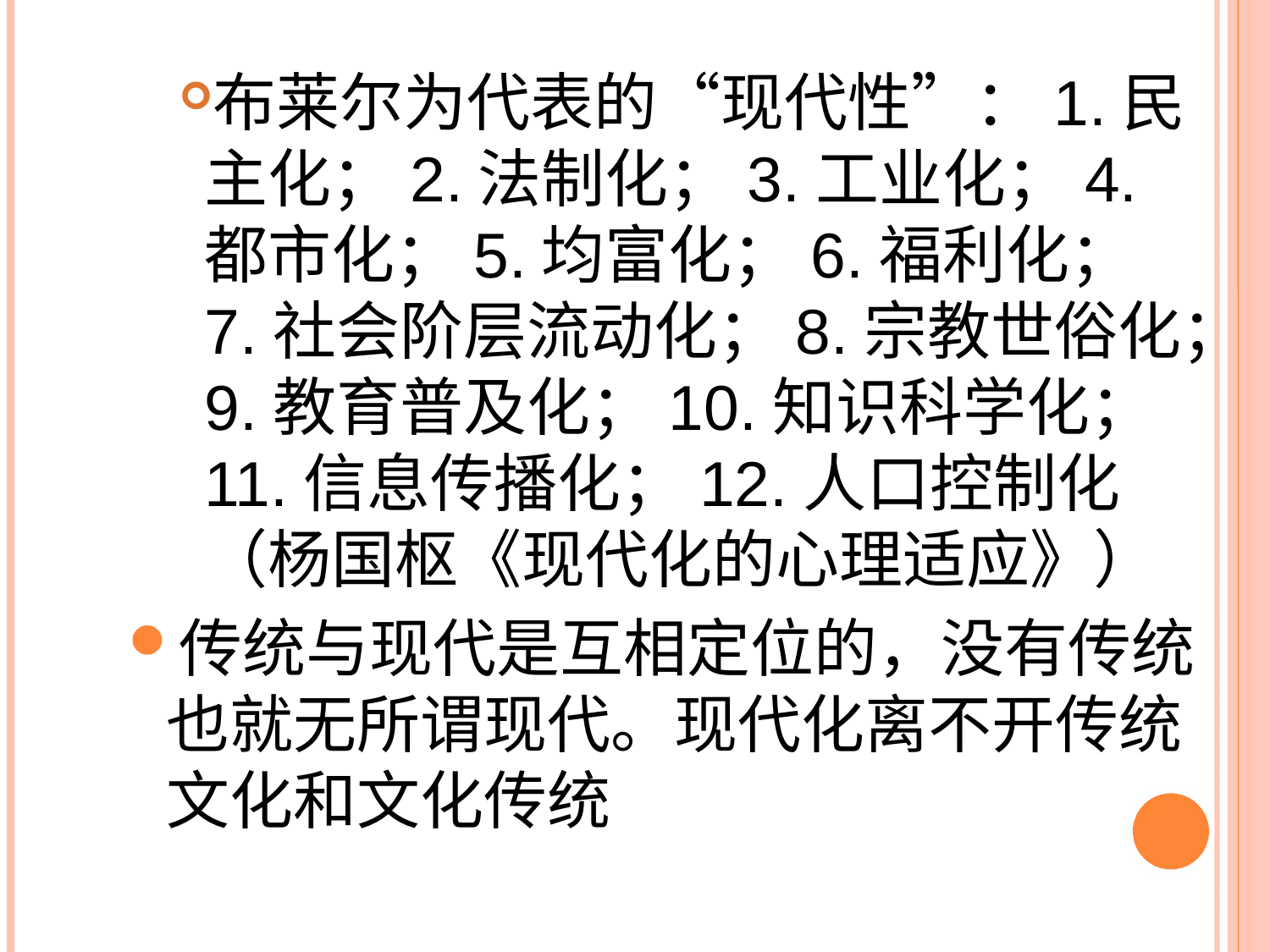

布莱尔为代表的“现代性”：1.民主化；2.法制化；3.工业化；4.都市化；5.均富化；6.福利化；7.社会阶层流动化；8.宗教世俗化；9.教育普及化；10.知识科学化；11.信息传播化；12.人口控制化（杨国枢《现代化的心理适应》）
传统与现代是互相定位的，没有传统也就无所谓现代。现代化离不开传统文化和文化传统